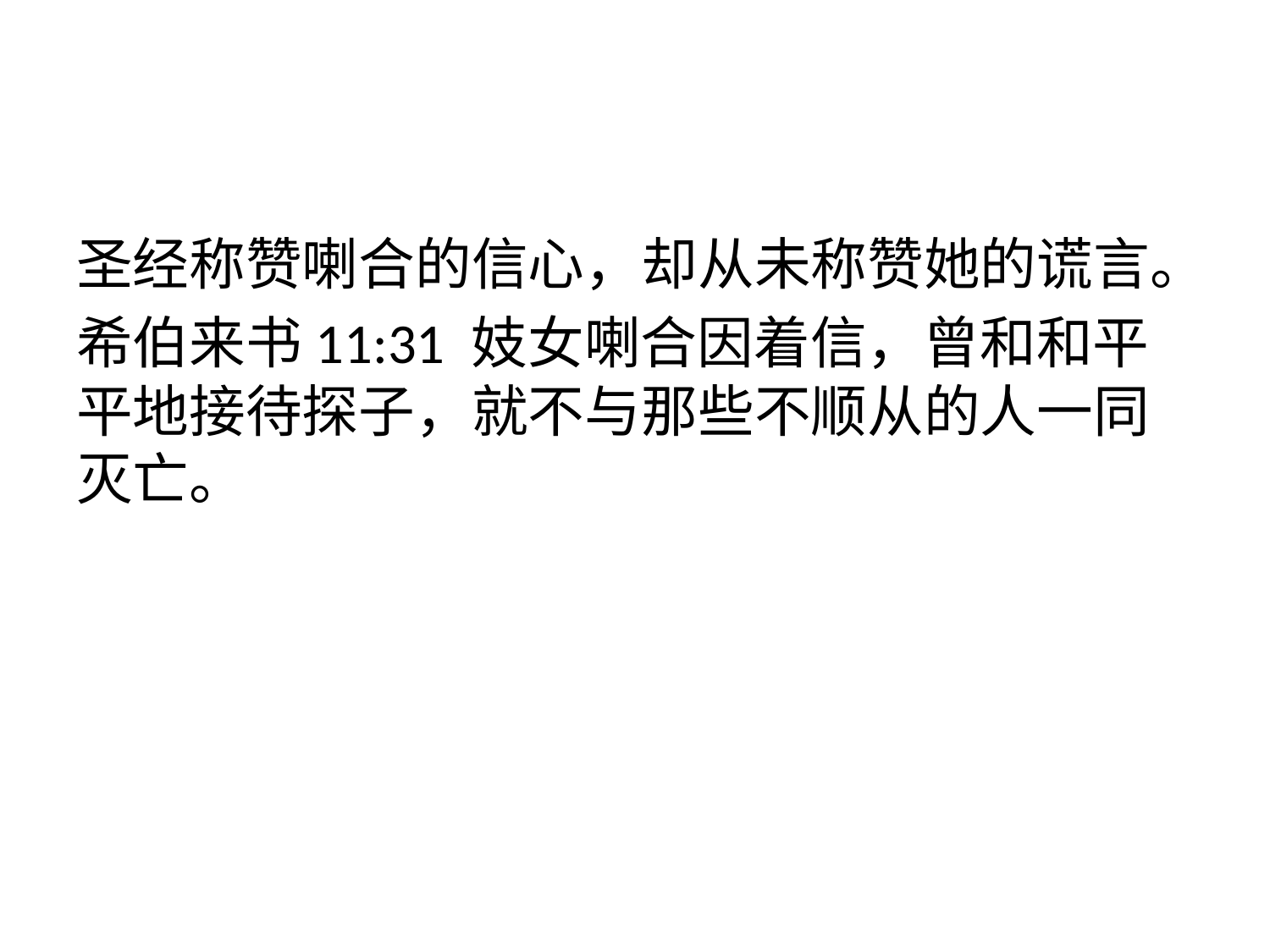

#
圣经称赞喇合的信心，却从未称赞她的谎言。
希伯来书11:31 妓女喇合因着信，曾和和平平地接待探子，就不与那些不顺从的人一同灭亡。